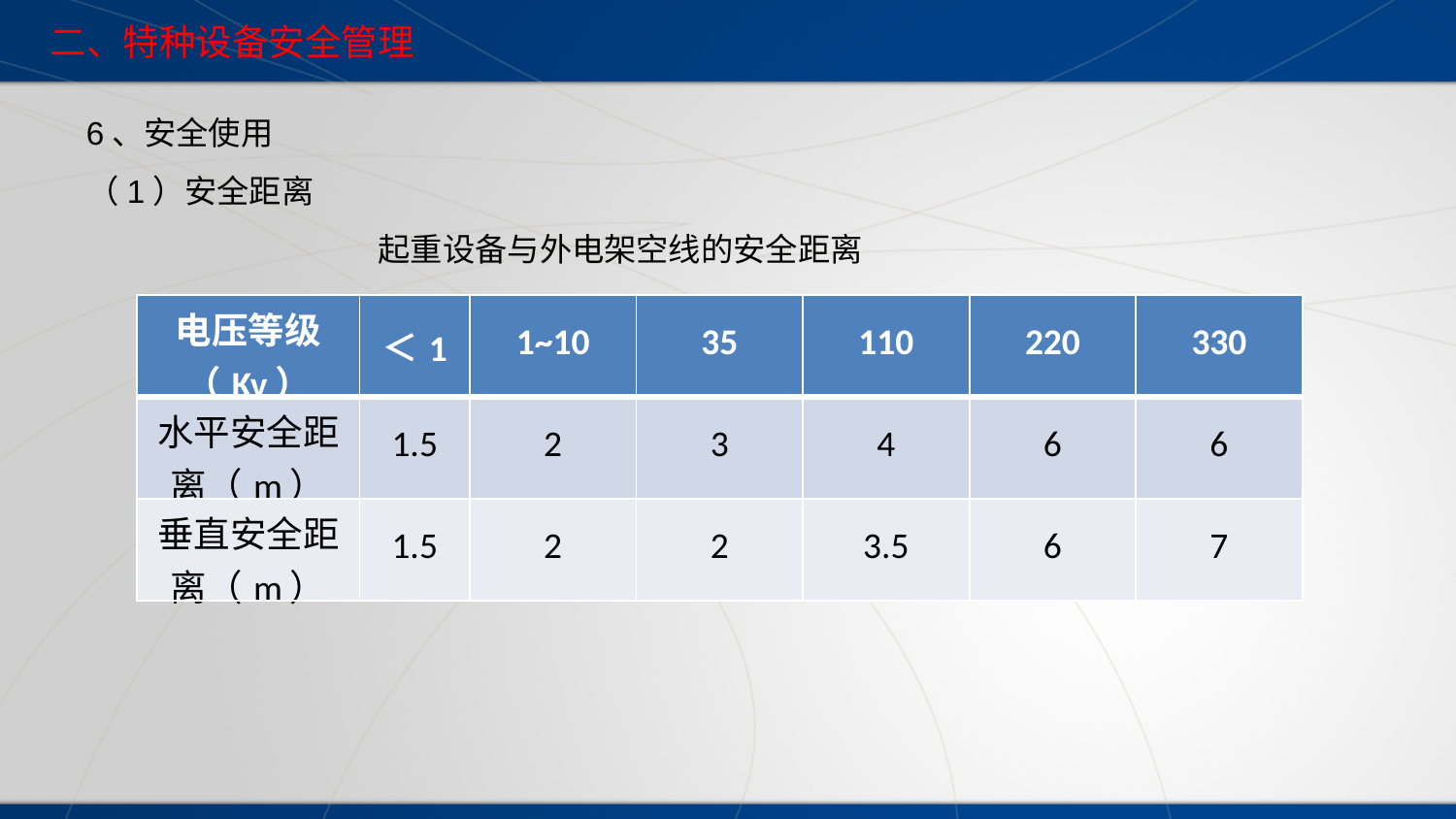

二、特种设备安全管理
    6、安全使用
    （1）安全距离
                                            起重设备与外电架空线的安全距离

| 电压等级（Kv） | ＜1 | 1~10 | 35 | 110 | 220 | 330 |
| --- | --- | --- | --- | --- | --- | --- |
| 水平安全距离（m） | 1.5 | 2 | 3 | 4 | 6 | 6 |
| 垂直安全距离（m） | 1.5 | 2 | 2 | 3.5 | 6 | 7 |